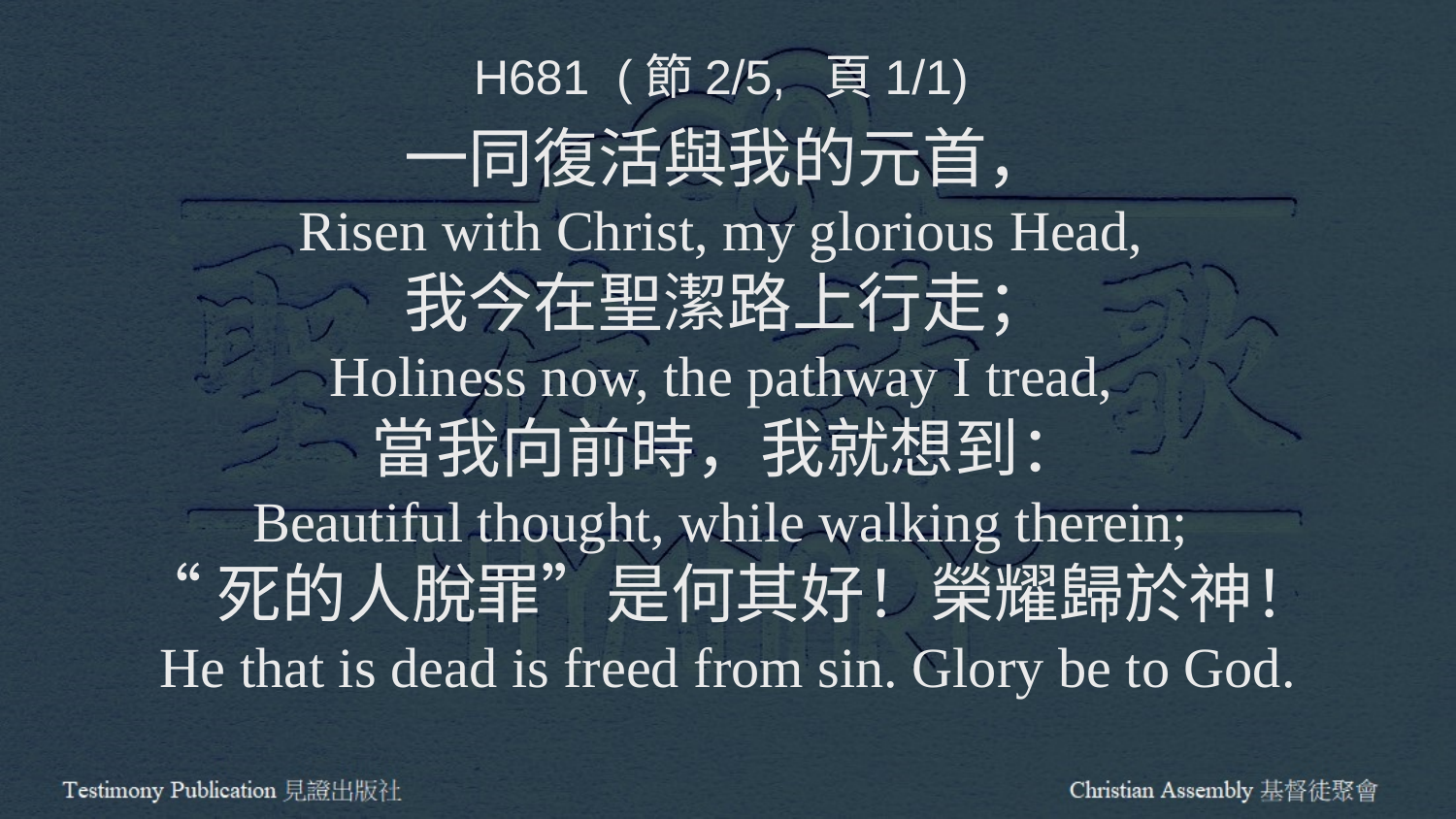

H681  (節2/5,  頁1/1)
一同復活與我的元首，
Risen with Christ, my glorious Head,
我今在聖潔路上行走；
Holiness now, the pathway I tread,
當我向前時，我就想到：
Beautiful thought, while walking therein;
“死的人脫罪”是何其好！榮耀歸於神！
He that is dead is freed from sin. Glory be to God.